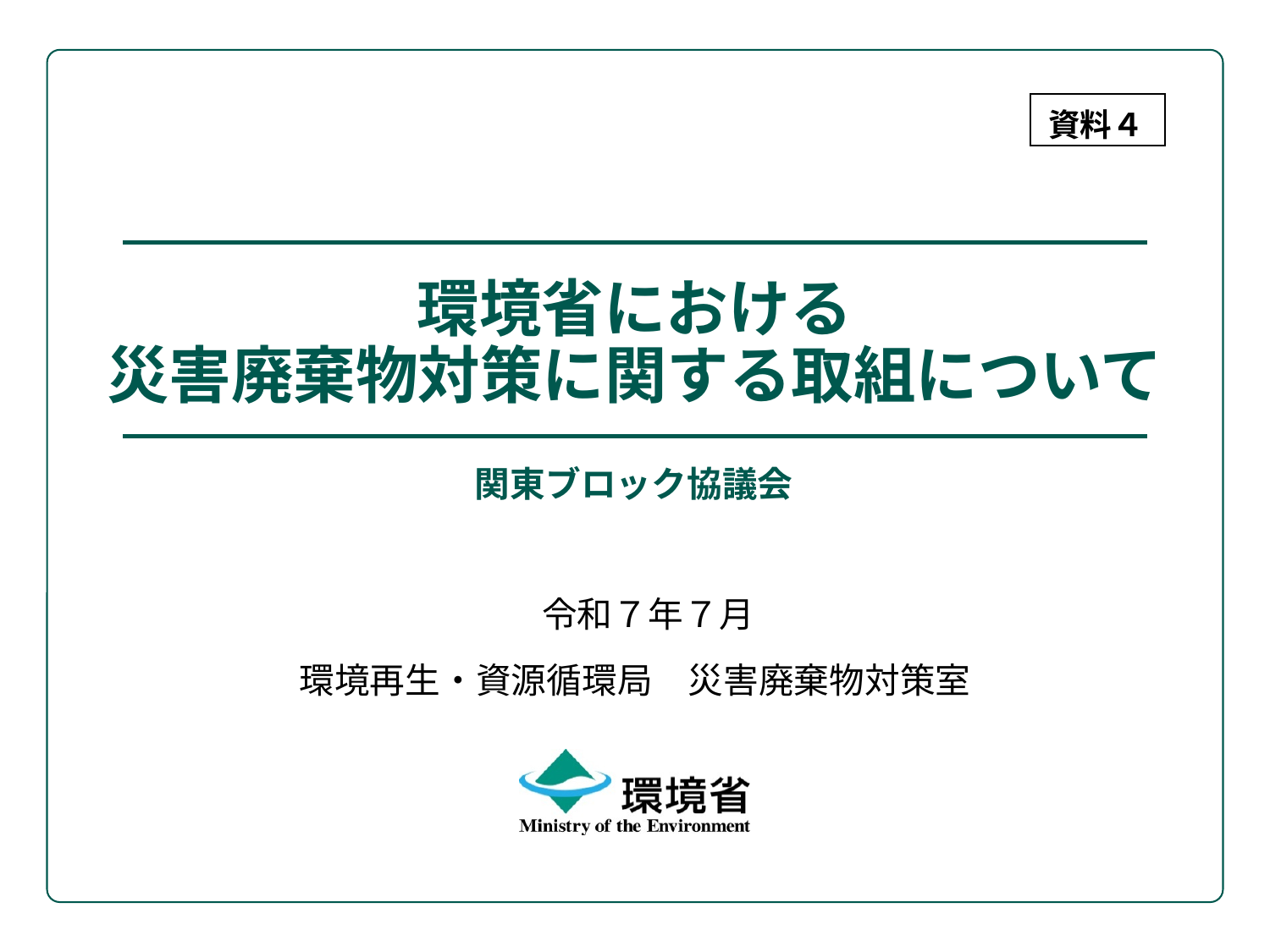

資料４
# 環境省における 災害廃棄物対策に関する取組について
関東ブロック協議会
令和７年７月
環境再生・資源循環局　災害廃棄物対策室